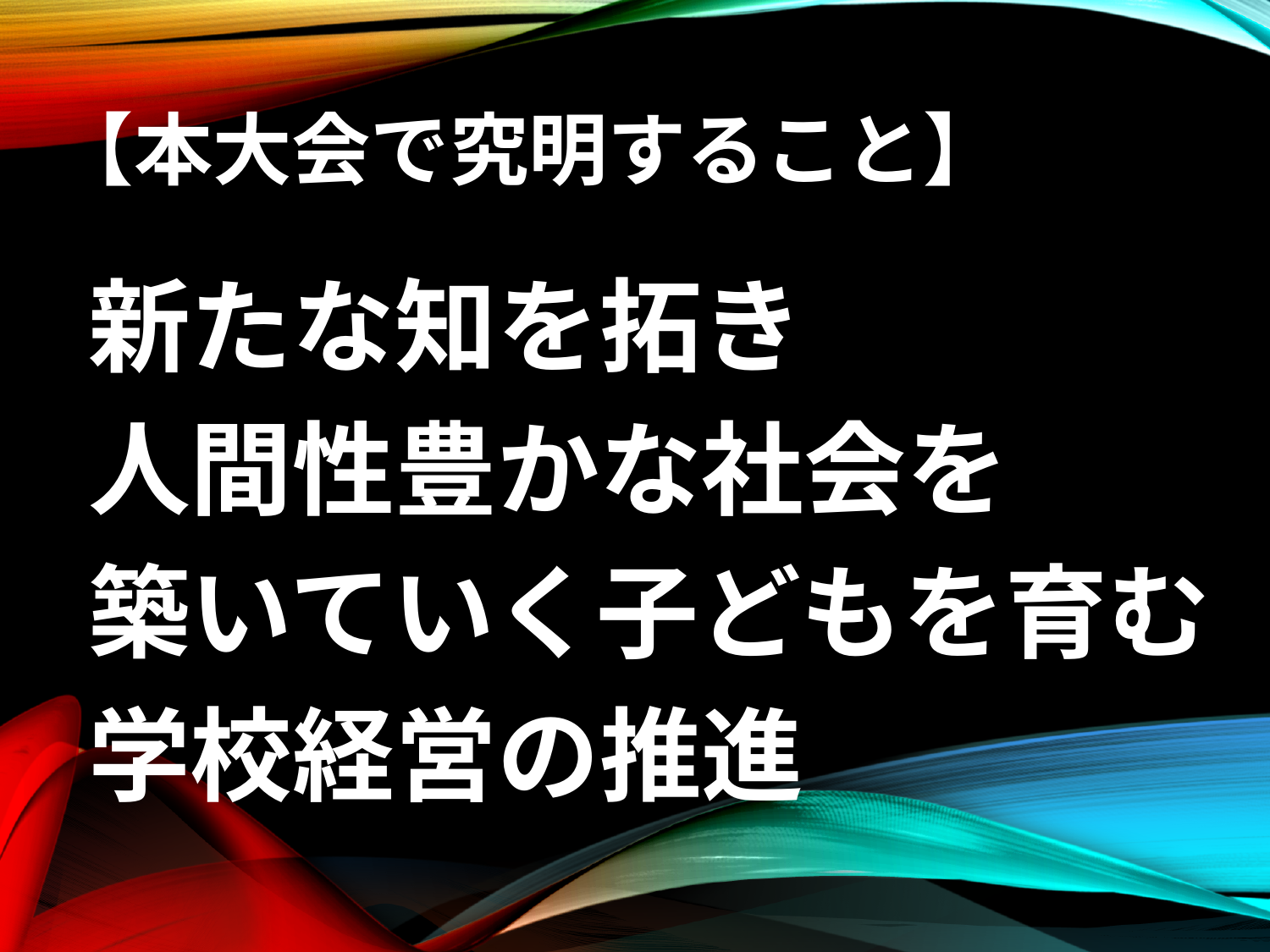

【本大会で究明すること】
新たな知を拓き
人間性豊かな社会を
築いていく子どもを育む
学校経営の推進